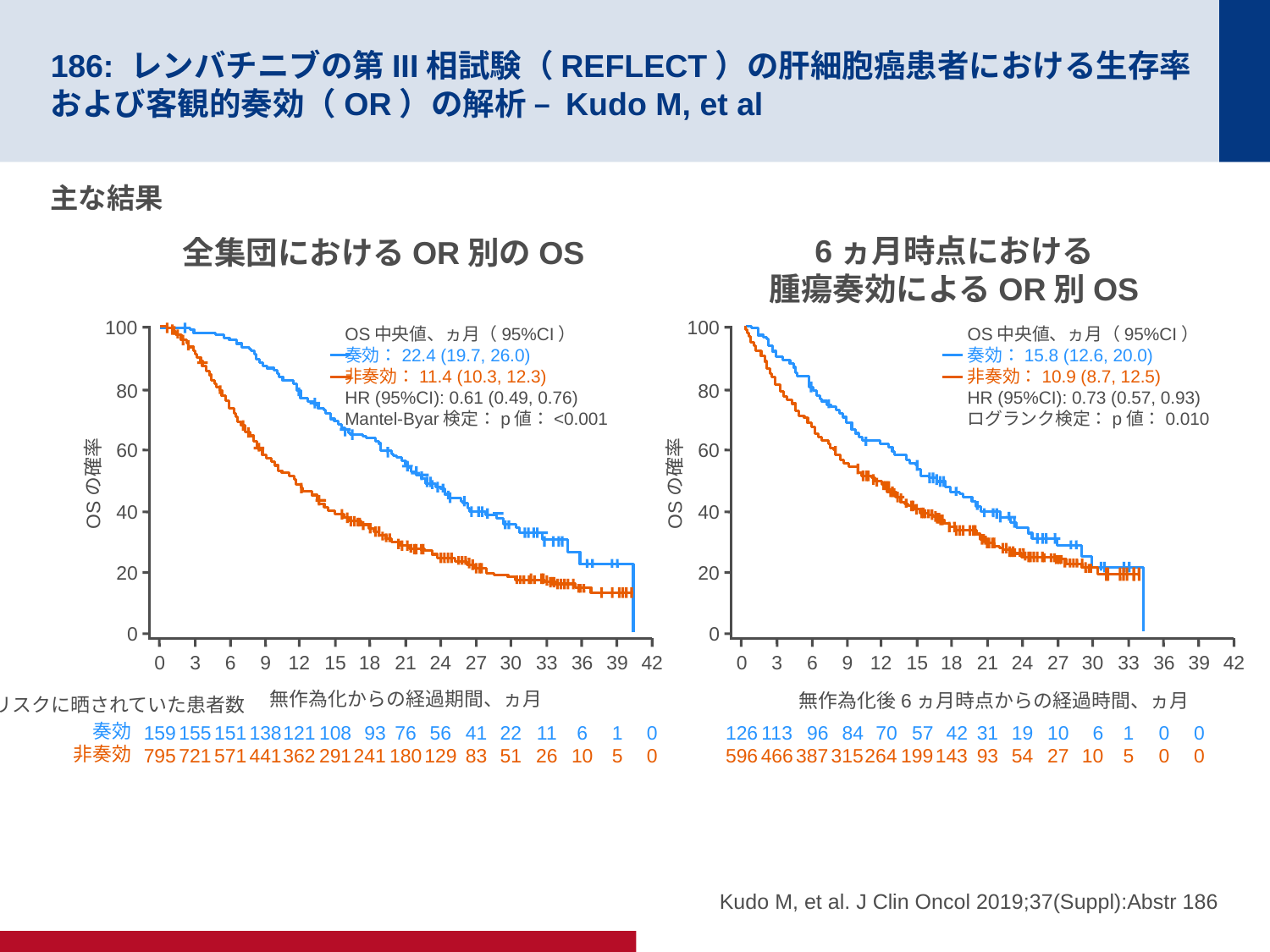

# 186: レンバチニブの第III相試験（REFLECT）の肝細胞癌患者における生存率および客観的奏効（OR）の解析 – Kudo M, et al
主な結果

6ヵ月時点における
腫瘍奏効によるOR別OS
全集団におけるOR別のOS
100

80

60

OSの確率
40

20

0

0

159
795
3

155
721

6

151
571

9

138
441

12

121
362

15

108
291

18

93
241

21

76
180

24

56
129

27

41
83

30

22
51

33

11
26

36

6
10
42

0
0
39

1
5
無作為化からの経過期間、ヵ月
奏効
非奏効
OS中央値、ヵ月（95%CI）
奏効：22.4 (19.7, 26.0)
非奏効：11.4 (10.3, 12.3)
HR (95%CI): 0.61 (0.49, 0.76)
Mantel-Byar検定：p値：<0.001

100

80

60

OSの確率
40

20

0

0

126
596
3

113
466

6

96
387

9

84
315

12

70
264

15

57
199

18

42
143

21

31
93

24

19
54

27

10
27

30

6
10

33

1
5

36

0
0
42

39

0
0
無作為化後6ヵ月時点からの経過時間、ヵ月
OS中央値、ヵ月（95%CI）
奏効：15.8 (12.6, 20.0)
非奏効：10.9 (8.7, 12.5)
HR (95%CI): 0.73 (0.57, 0.93)
ログランク検定：p値：0.010

リスクに晒されていた患者数
Kudo M, et al. J Clin Oncol 2019;37(Suppl):Abstr 186